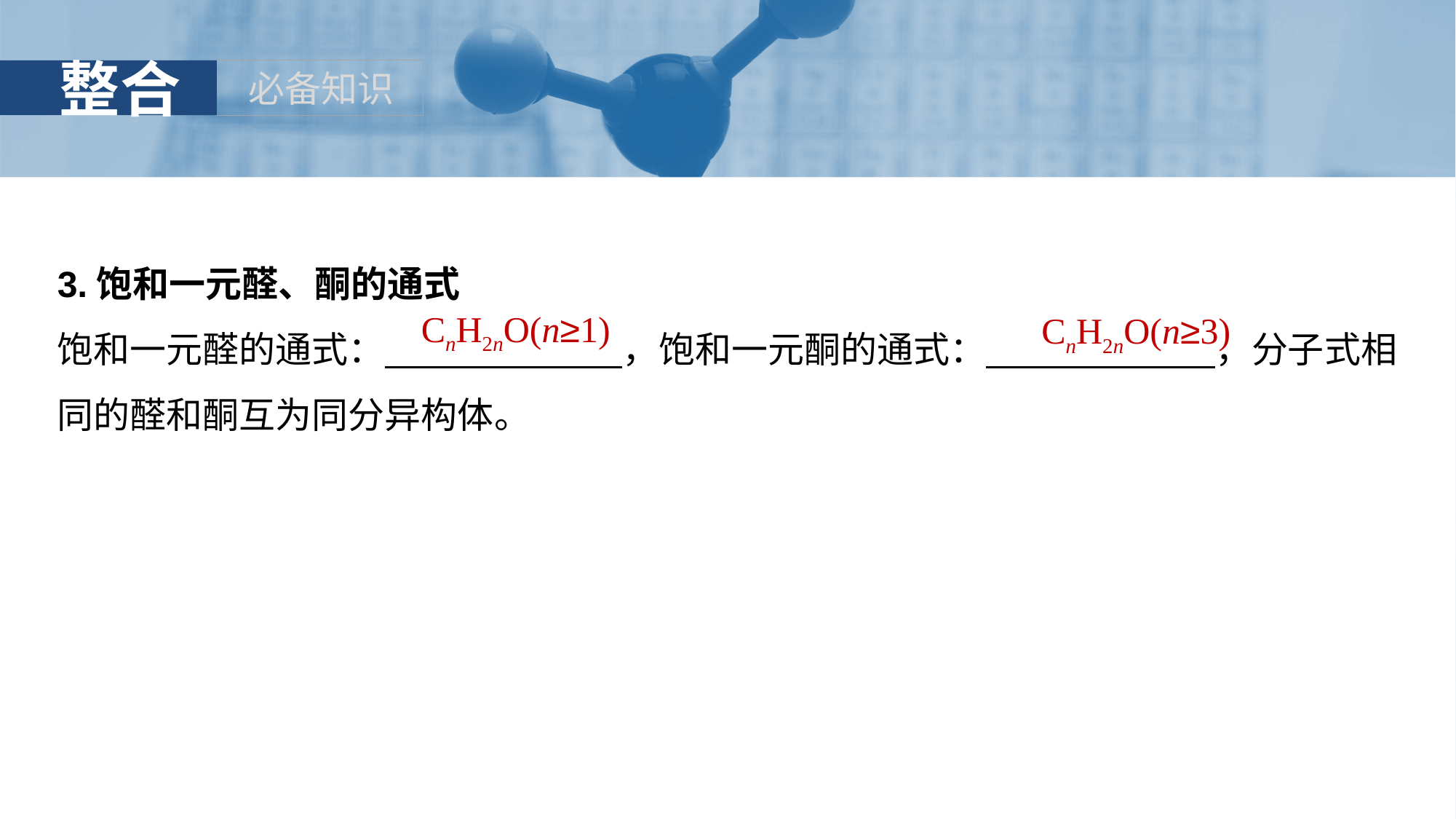

3.饱和一元醛、酮的通式
饱和一元醛的通式：                             ，饱和一元酮的通式：                            ，分子式相同的醛和酮互为同分异构体。
CnH2nO(n≥1)
CnH2nO(n≥3)